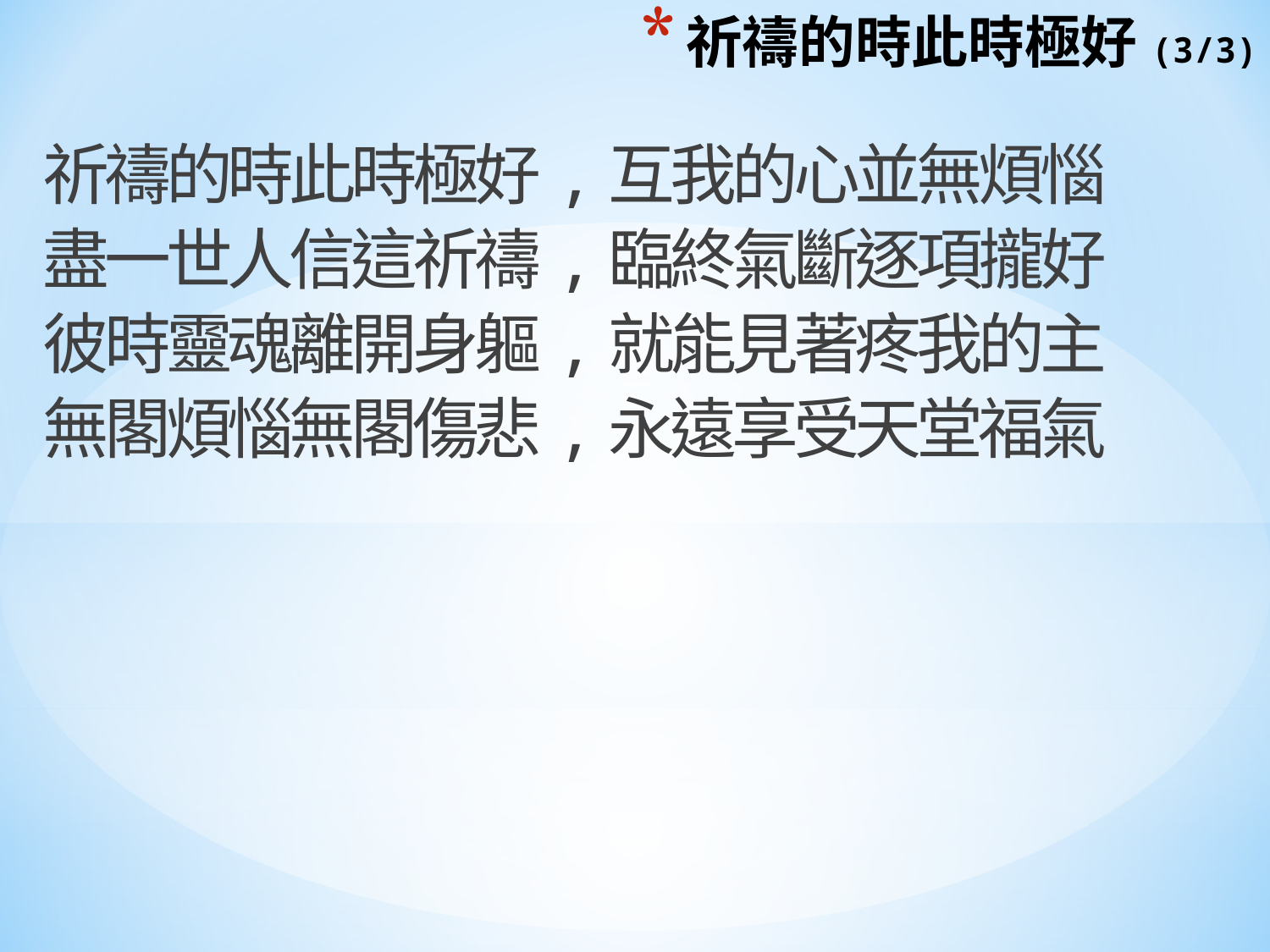

# 祈禱的時此時極好(3/3)
祈禱的時此時極好,互我的心並無煩惱
盡一世人信這祈禱,臨終氣斷逐項攏好
彼時靈魂離開身軀,就能見著疼我的主
無閣煩惱無閣傷悲,永遠享受天堂福氣